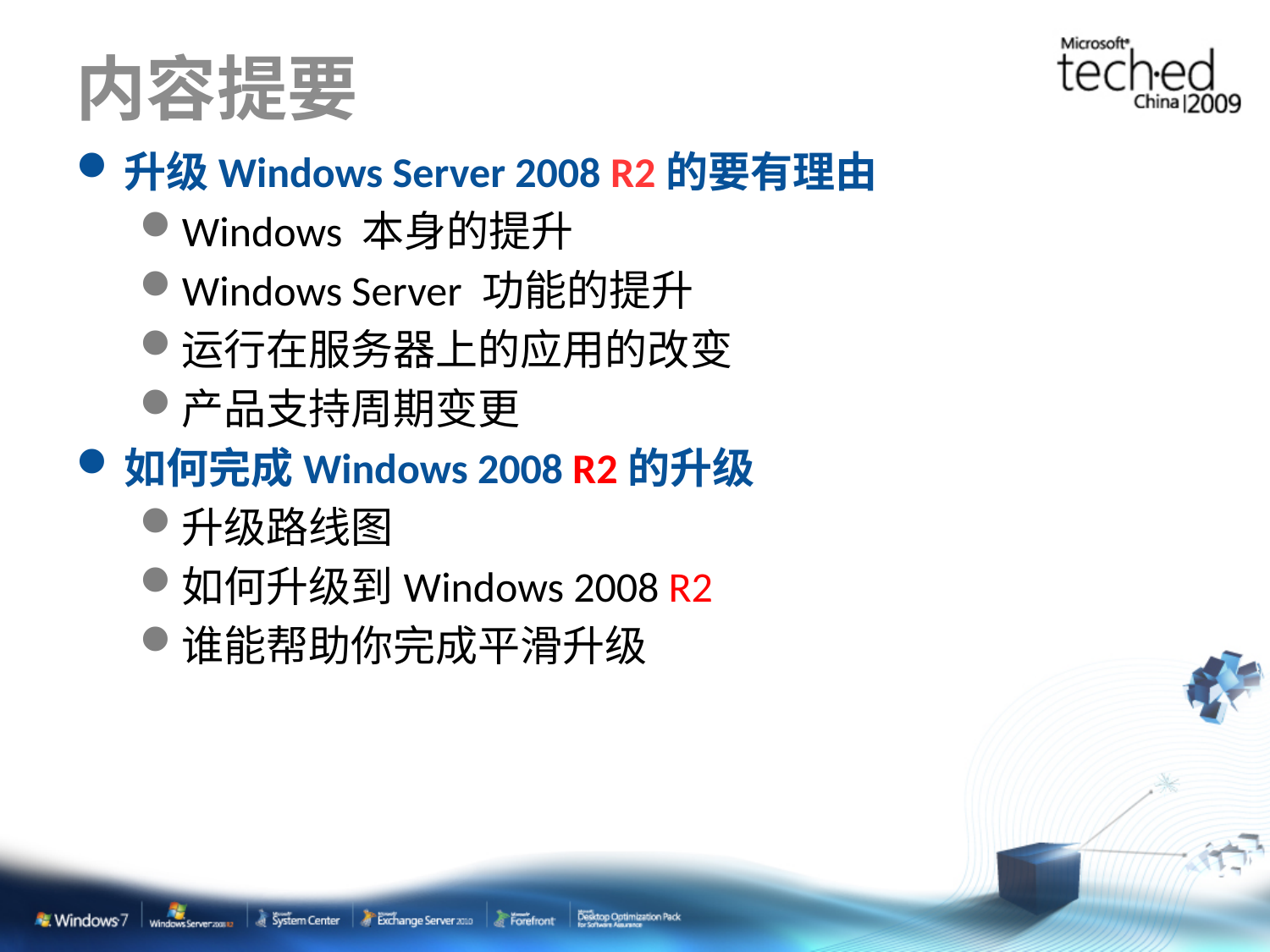

# 内容提要
升级Windows Server 2008 R2的要有理由
Windows 本身的提升
Windows Server 功能的提升
运行在服务器上的应用的改变
产品支持周期变更
如何完成Windows 2008 R2的升级
升级路线图
如何升级到Windows 2008 R2
谁能帮助你完成平滑升级